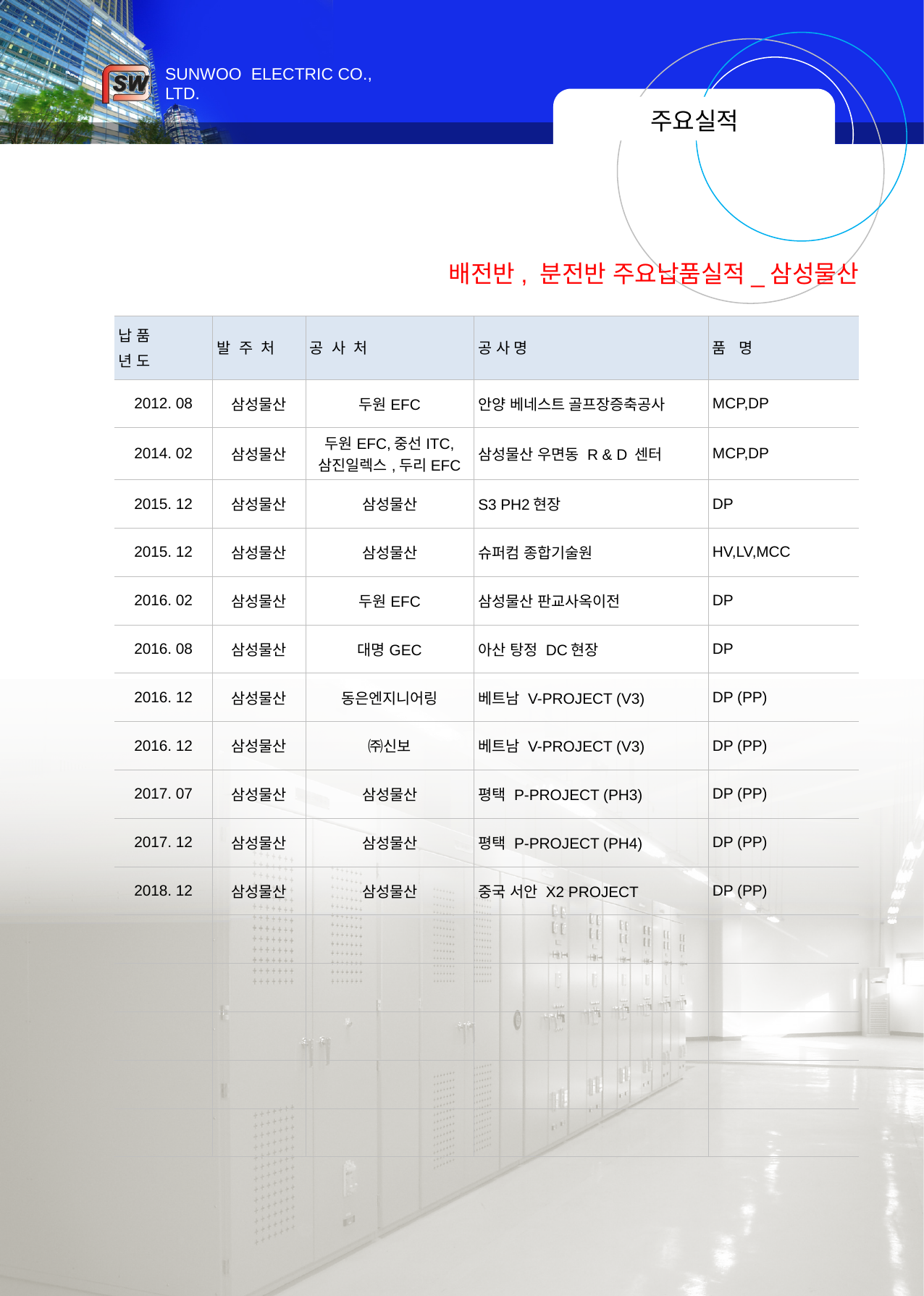

# 주요실적
배전반, 분전반 주요납품실적_삼성물산
| 납 품 년 도 | 발 주 처 | 공 사 처 | 공 사 명 | 품 명 |
| --- | --- | --- | --- | --- |
| 2012. 08 | 삼성물산 | 두원EFC | 안양 베네스트 골프장증축공사 | MCP,DP |
| 2014. 02 | 삼성물산 | 두원EFC,중선ITC, 삼진일렉스,두리EFC | 삼성물산 우면동 R & D 센터 | MCP,DP |
| 2015. 12 | 삼성물산 | 삼성물산 | S3 PH2현장 | DP |
| 2015. 12 | 삼성물산 | 삼성물산 | 슈퍼컴 종합기술원 | HV,LV,MCC |
| 2016. 02 | 삼성물산 | 두원EFC | 삼성물산 판교사옥이전 | DP |
| 2016. 08 | 삼성물산 | 대명GEC | 아산 탕정 DC현장 | DP |
| 2016. 12 | 삼성물산 | 동은엔지니어링 | 베트남 V-PROJECT (V3) | DP (PP) |
| 2016. 12 | 삼성물산 | ㈜신보 | 베트남 V-PROJECT (V3) | DP (PP) |
| 2017. 07 | 삼성물산 | 삼성물산 | 평택 P-PROJECT (PH3) | DP (PP) |
| 2017. 12 | 삼성물산 | 삼성물산 | 평택 P-PROJECT (PH4) | DP (PP) |
| 2018. 12 | 삼성물산 | 삼성물산 | 중국 서안 X2 PROJECT | DP (PP) |
|  |  |  |  |  |
|  |  |  |  |  |
|  |  |  |  |  |
|  |  |  |  |  |
|  |  |  |  |  |